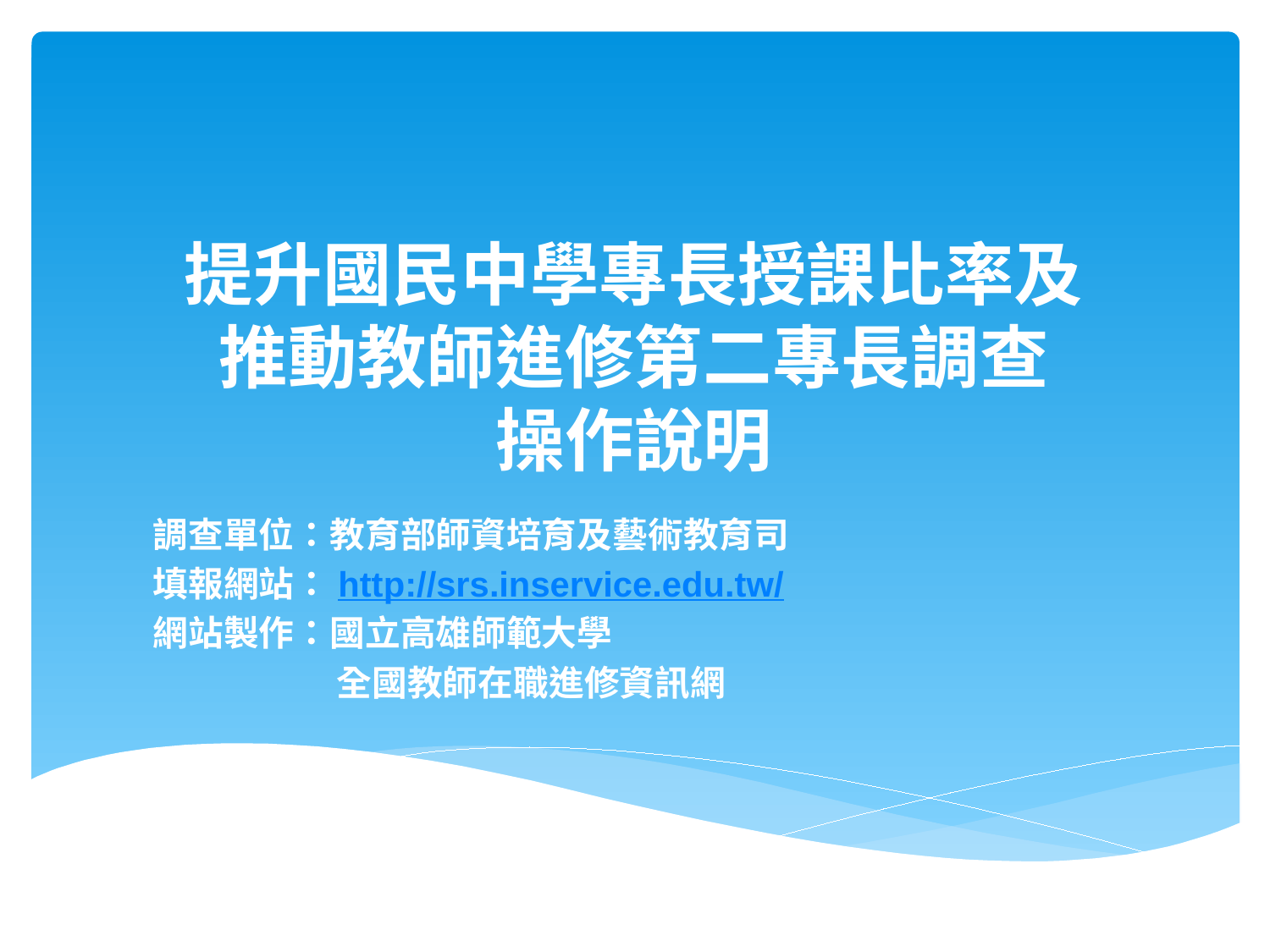

# 提升國民中學專長授課比率及 推動教師進修第二專長調查 操作說明
調查單位：教育部師資培育及藝術教育司
填報網站：http://srs.inservice.edu.tw/
網站製作：國立高雄師範大學
	      全國教師在職進修資訊網